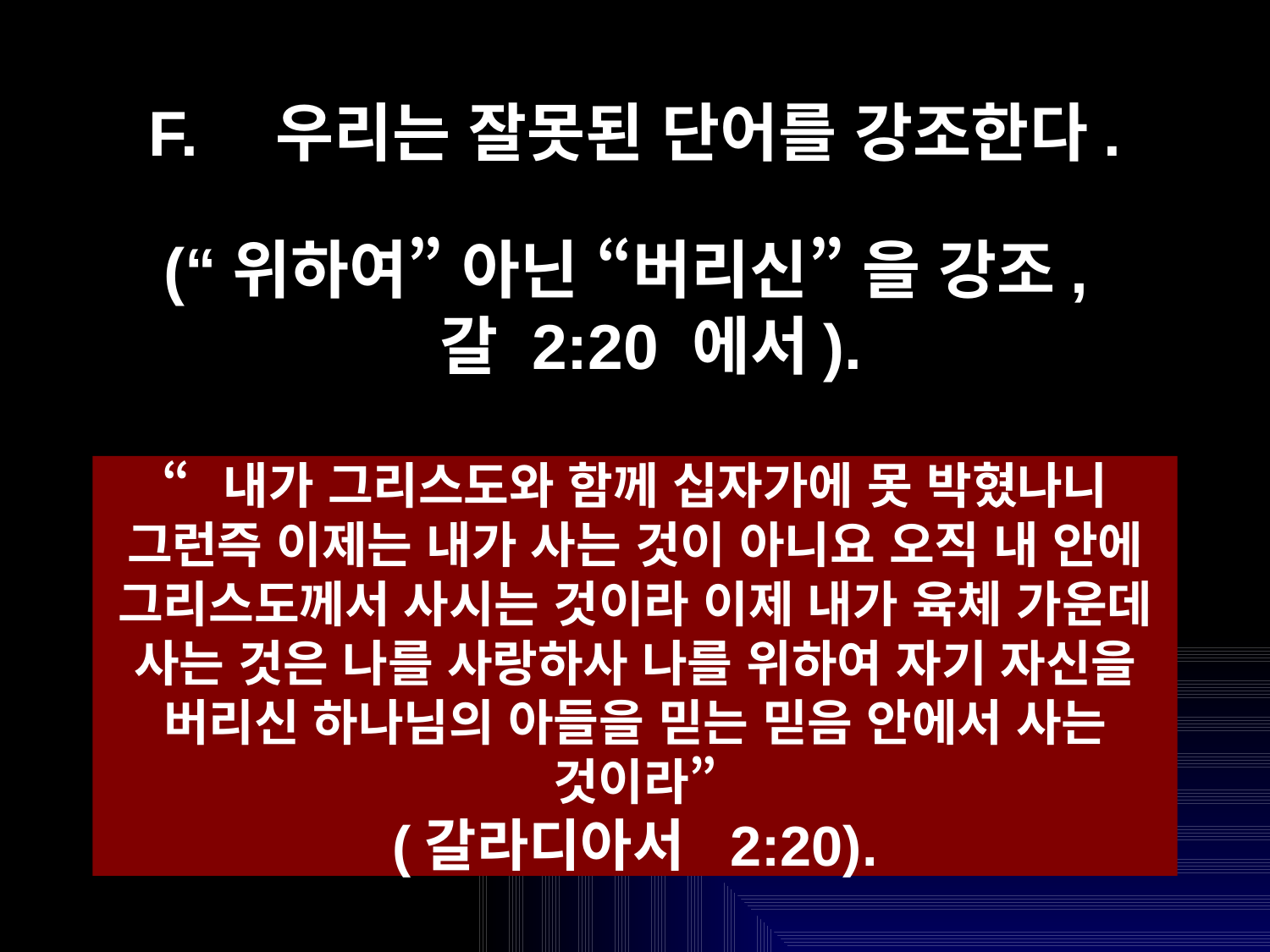

9
# F.	우리는 잘못된 단어를 강조한다.
(“위하여” 아닌 “버리신” 을 강조,
 갈 2:20 에서).
“내가 그리스도와 함께 십자가에 못 박혔나니 그런즉 이제는 내가 사는 것이 아니요 오직 내 안에 그리스도께서 사시는 것이라 이제 내가 육체 가운데 사는 것은 나를 사랑하사 나를 위하여 자기 자신을 버리신 하나님의 아들을 믿는 믿음 안에서 사는 것이라”
(갈라디아서  2:20).